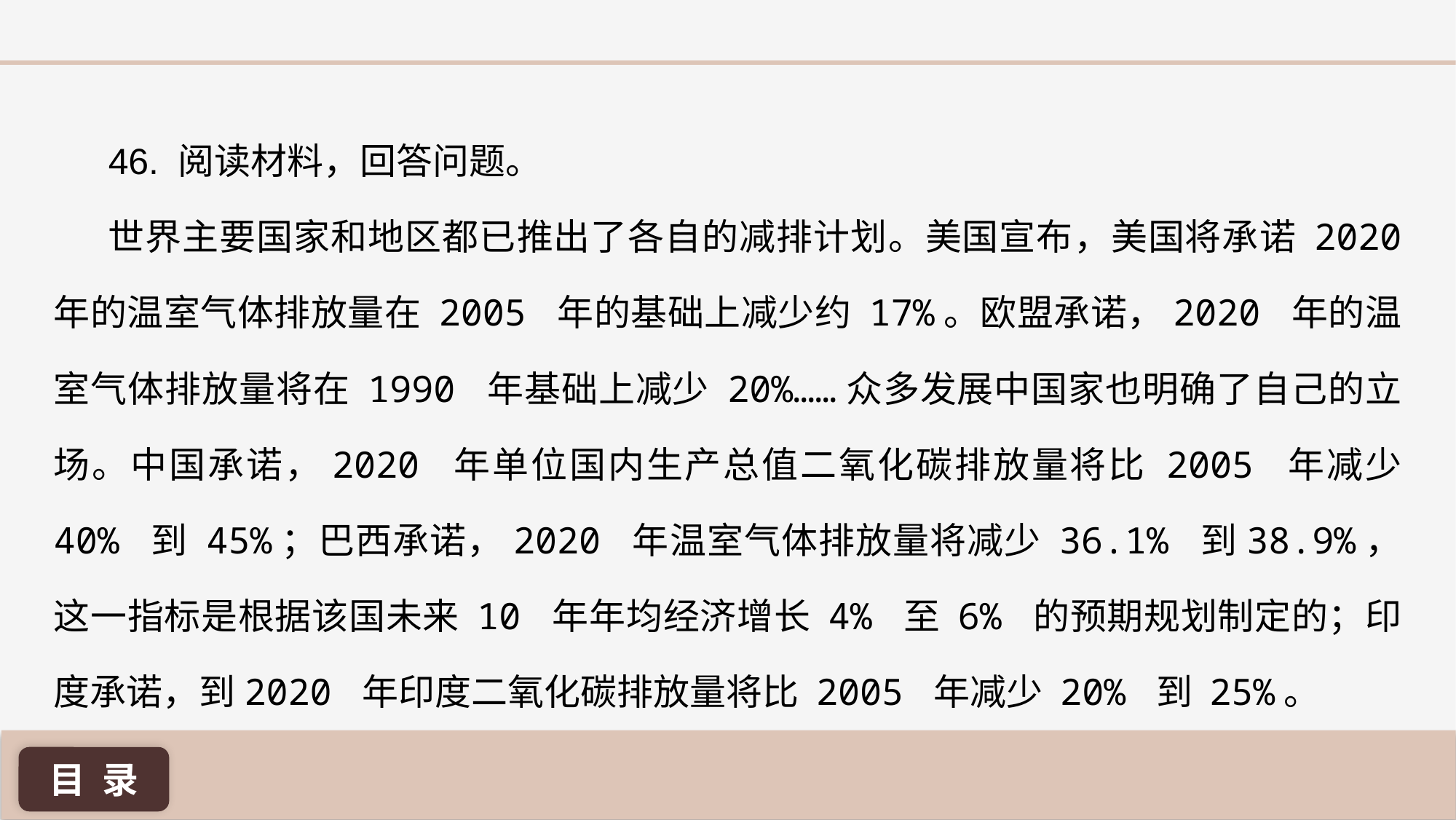

46. 阅读材料，回答问题。
世界主要国家和地区都已推出了各自的减排计划。美国宣布，美国将承诺 2020 年的温室气体排放量在 2005 年的基础上减少约 17%。欧盟承诺，2020 年的温室气体排放量将在 1990 年基础上减少 20%……众多发展中国家也明确了自己的立场。中国承诺，2020 年单位国内生产总值二氧化碳排放量将比 2005 年减少 40% 到 45%；巴西承诺，2020 年温室气体排放量将减少 36.1% 到38.9%，这一指标是根据该国未来 10 年年均经济增长 4% 至 6% 的预期规划制定的；印度承诺，到2020 年印度二氧化碳排放量将比 2005 年减少 20% 到 25%。